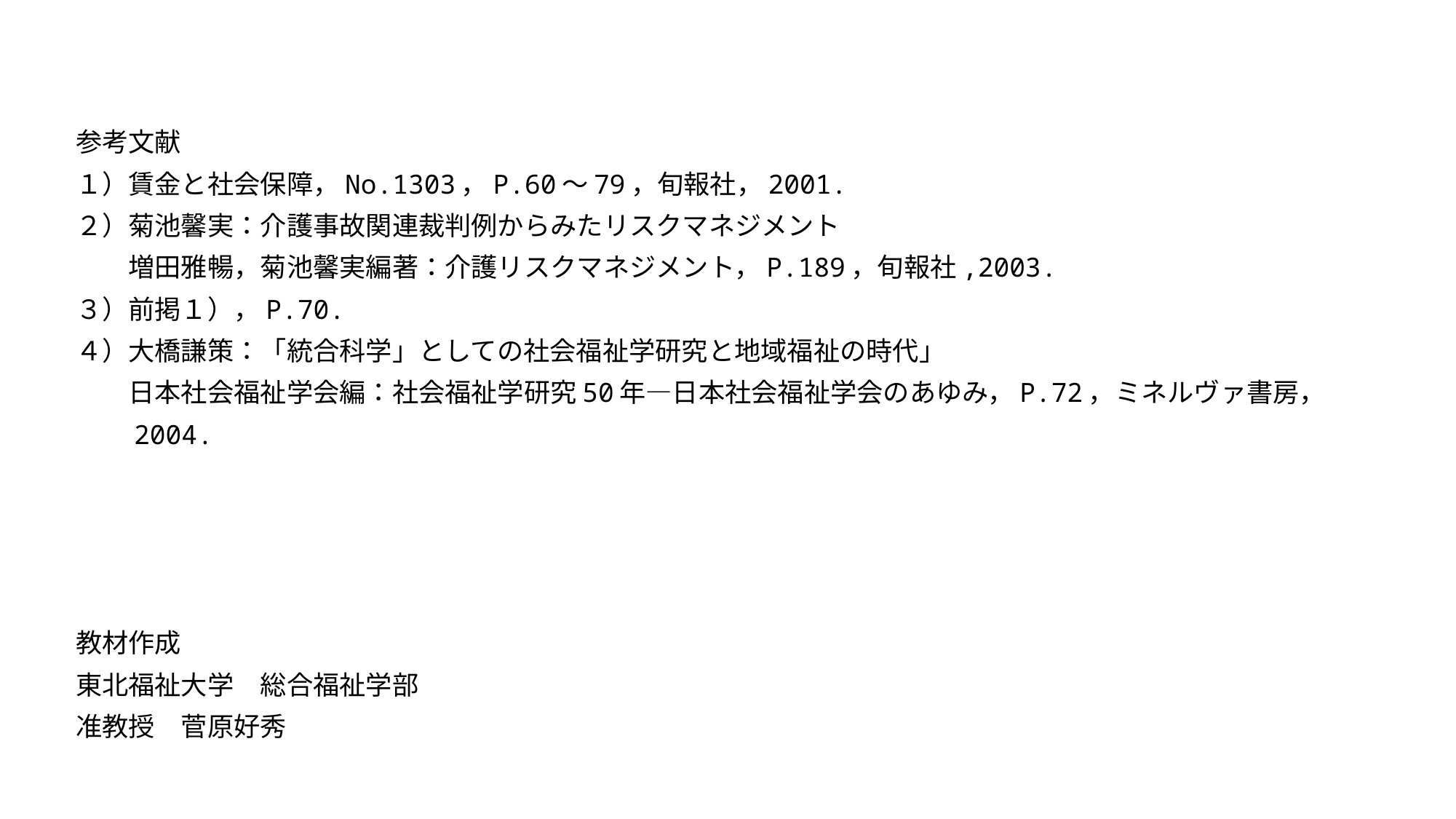

参考文献
１）賃金と社会保障，No.1303，P.60～79，旬報社，2001.
２）菊池馨実：介護事故関連裁判例からみたリスクマネジメント
　　増田雅暢，菊池馨実編著：介護リスクマネジメント，P.189，旬報社,2003.
３）前掲１），P.70.
４）大橋謙策：「統合科学」としての社会福祉学研究と地域福祉の時代」
　　日本社会福祉学会編：社会福祉学研究50年―日本社会福祉学会のあゆみ，P.72，ミネルヴァ書房，
　　2004.

教材作成
東北福祉大学　総合福祉学部
准教授　菅原好秀